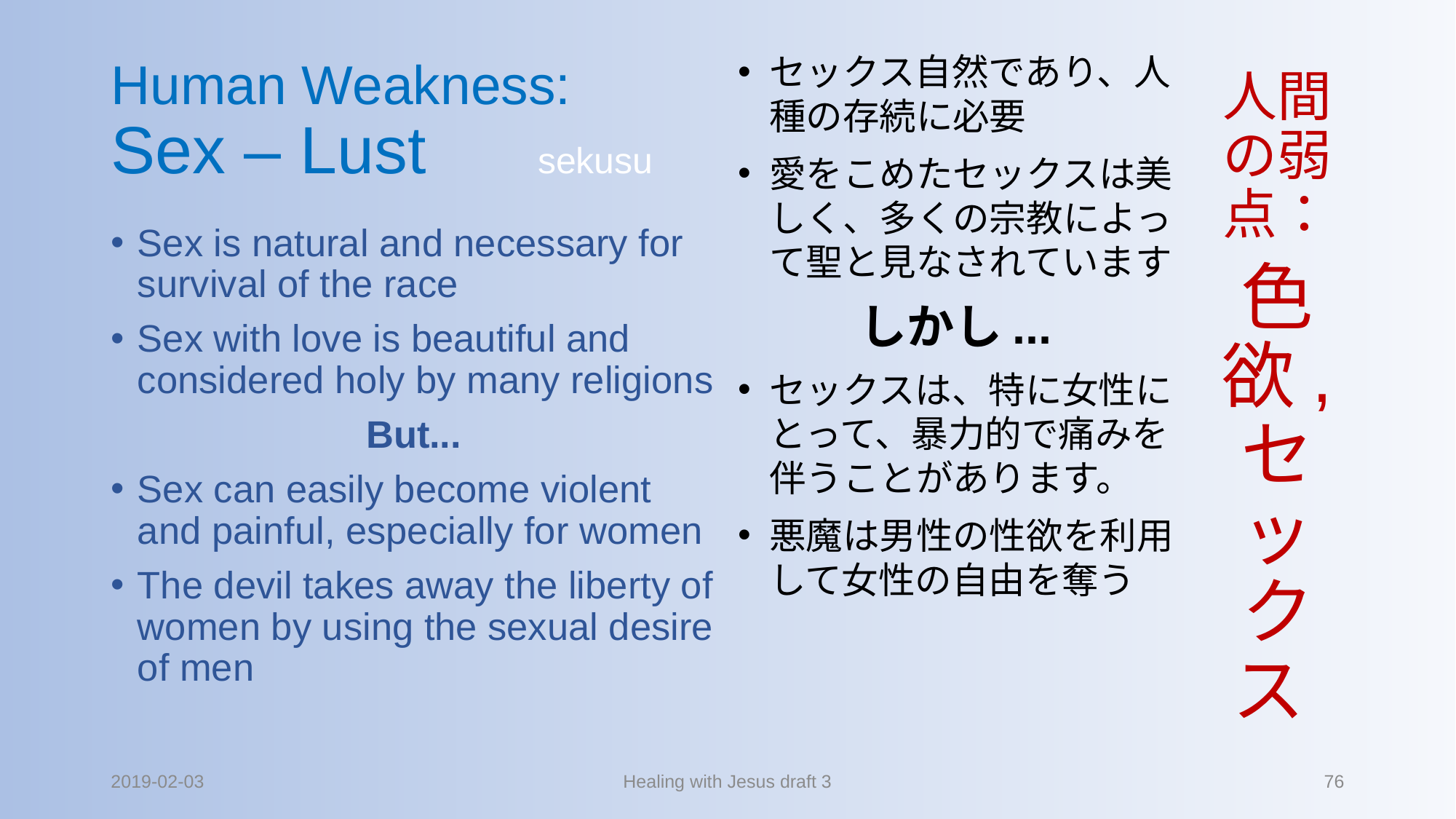

# Human Weakness: Sex – Lust      sekusu
セックス自然であり、人種の存続に必要
愛をこめたセックスは美しく、多くの宗教によって聖と見なされています
しかし...
セックスは、特に女性にとって、暴力的で痛みを伴うことがあります。
悪魔は男性の性欲を利用して女性の自由を奪う
人間の弱点：
色欲, セックス
Sex is natural and necessary for survival of the race
Sex with love is beautiful and considered holy by many religions
But...
Sex can easily become violent and painful, especially for women
The devil takes away the liberty of women by using the sexual desire of men
2019-02-03
Healing with Jesus draft 3
76